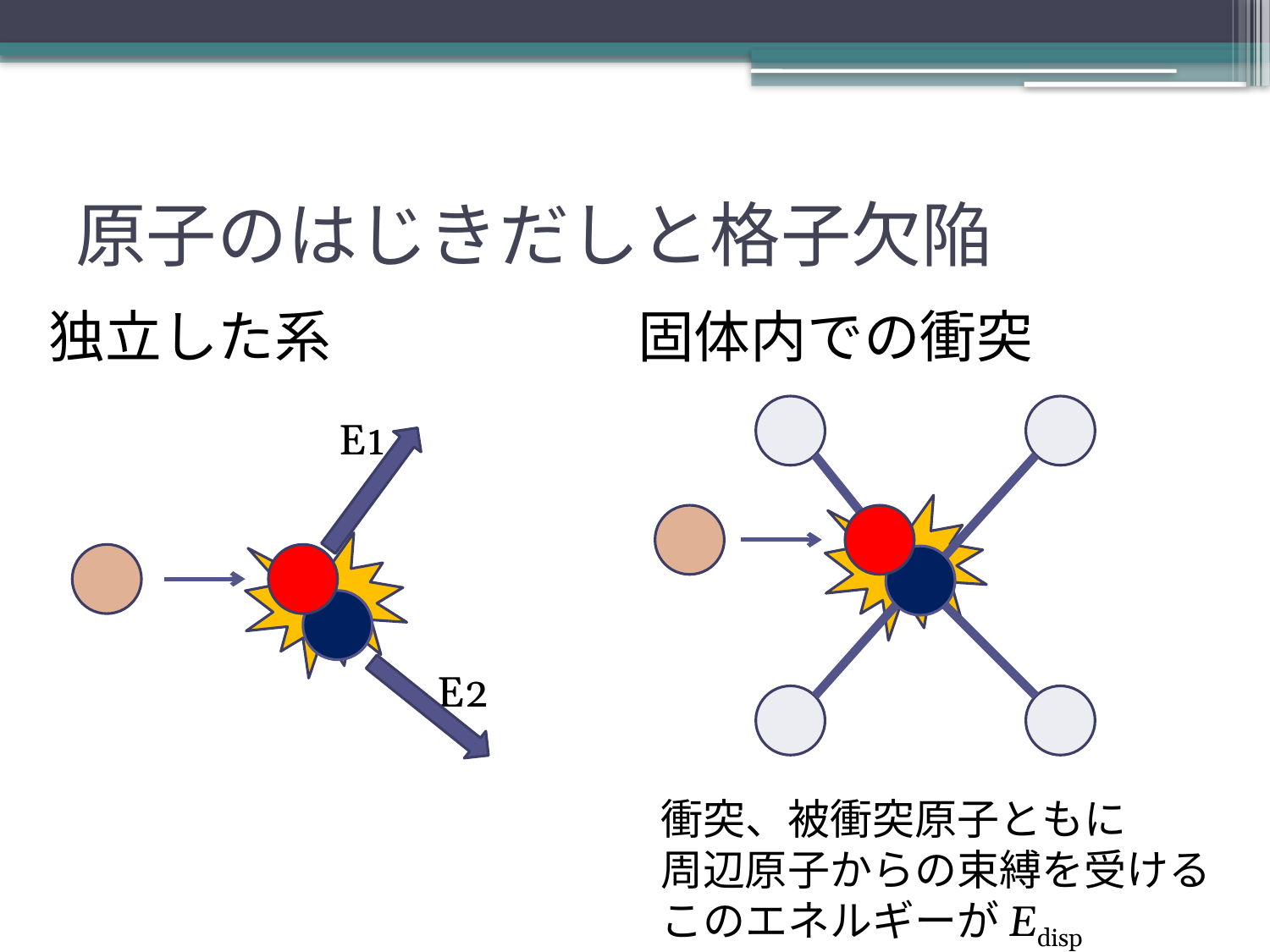

# 原子のはじきだしと格子欠陥
独立した系
固体内での衝突

E1

E2

衝突、被衝突原子ともに
周辺原子からの束縛を受ける
このエネルギーがEdisp